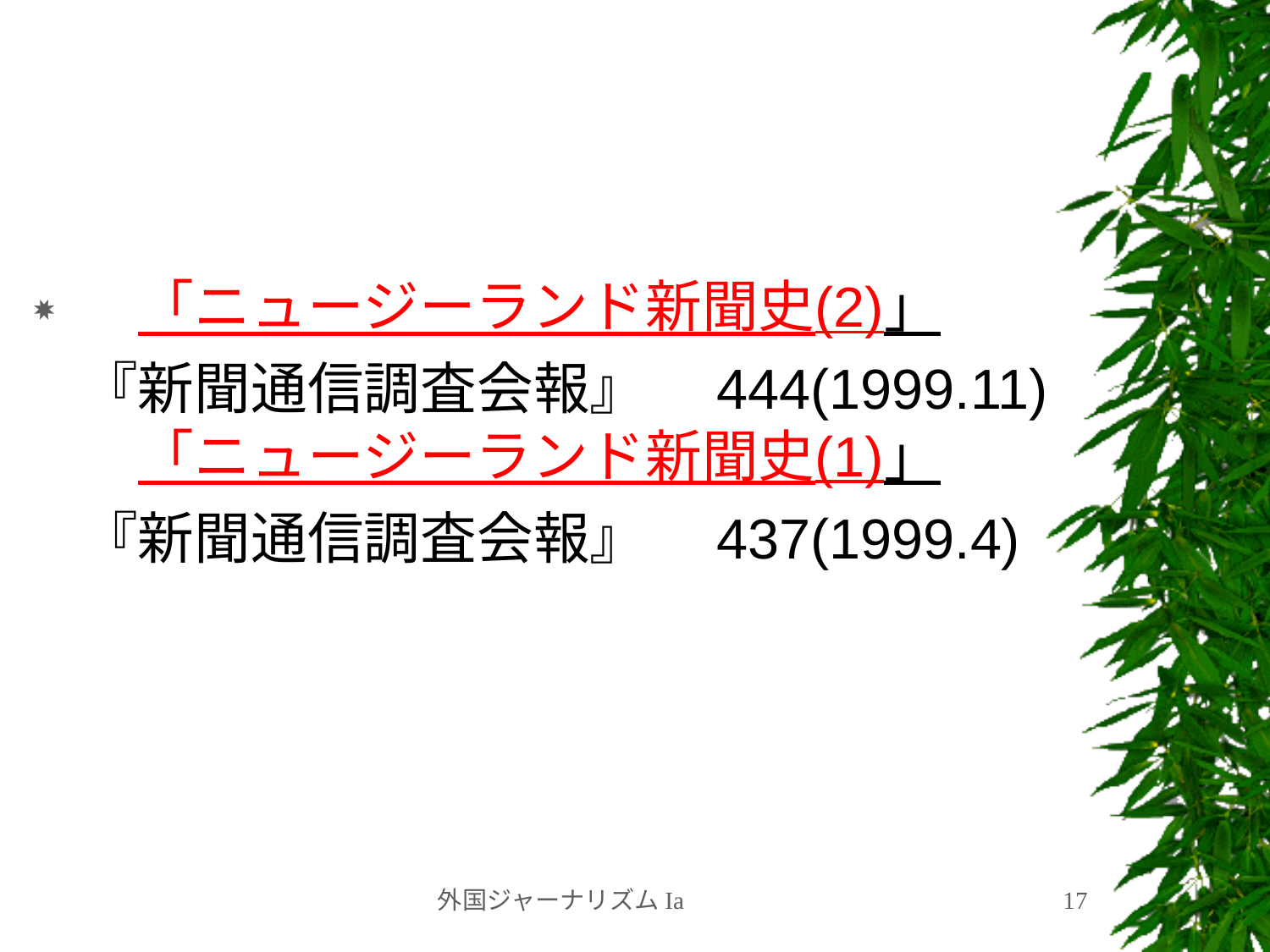

#
　「ニュージーランド新聞史(2)」　『新聞通信調査会報』　444(1999.11)
　「ニュージーランド新聞史(1)」　『新聞通信調査会報』　437(1999.4)
外国ジャーナリズムIa
17